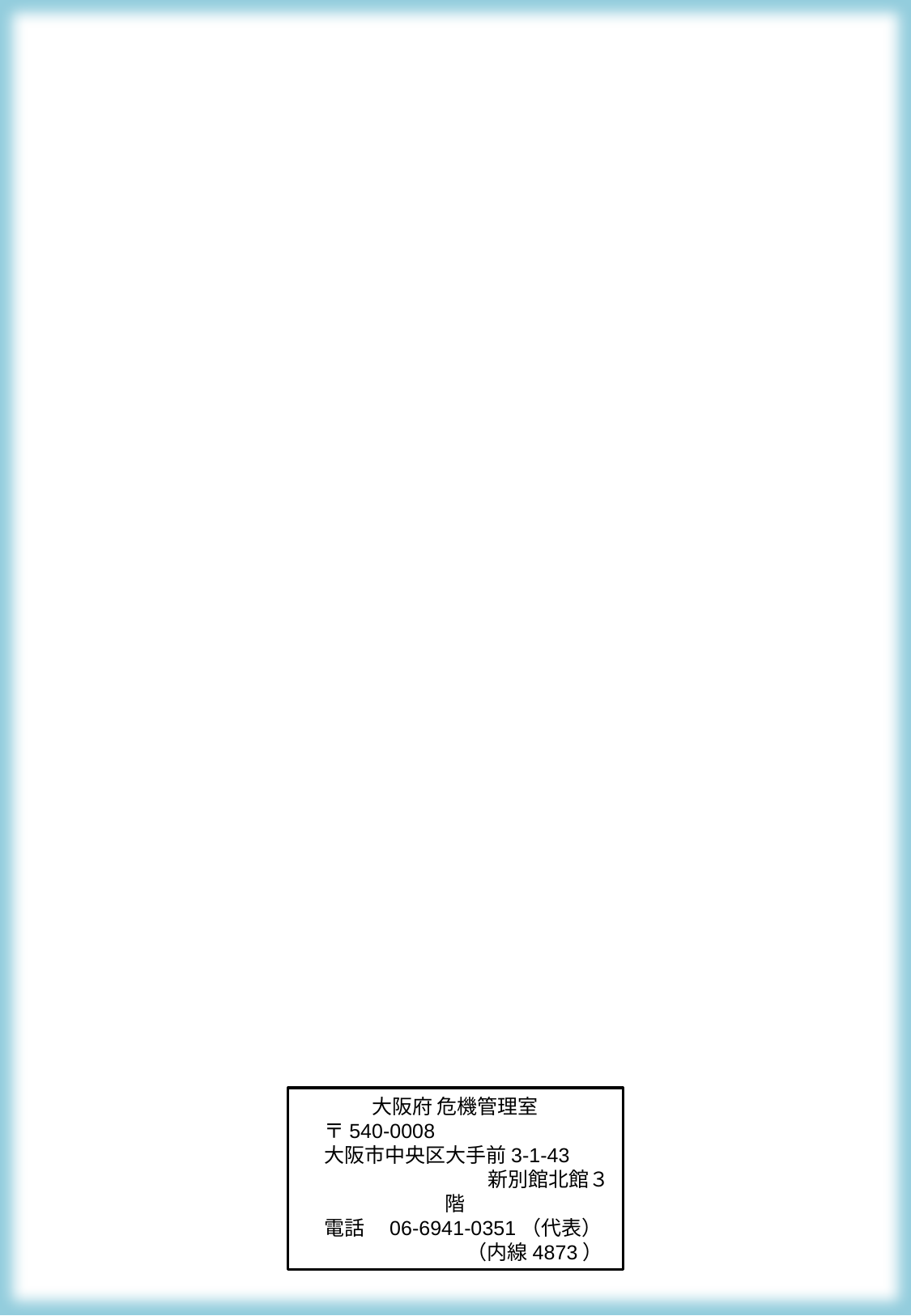

大阪府 危機管理室
〒540-0008
大阪市中央区大手前3-1-43
　　　　　　　　新別館北館３階
電話　06-6941-0351（代表）
（内線4873）